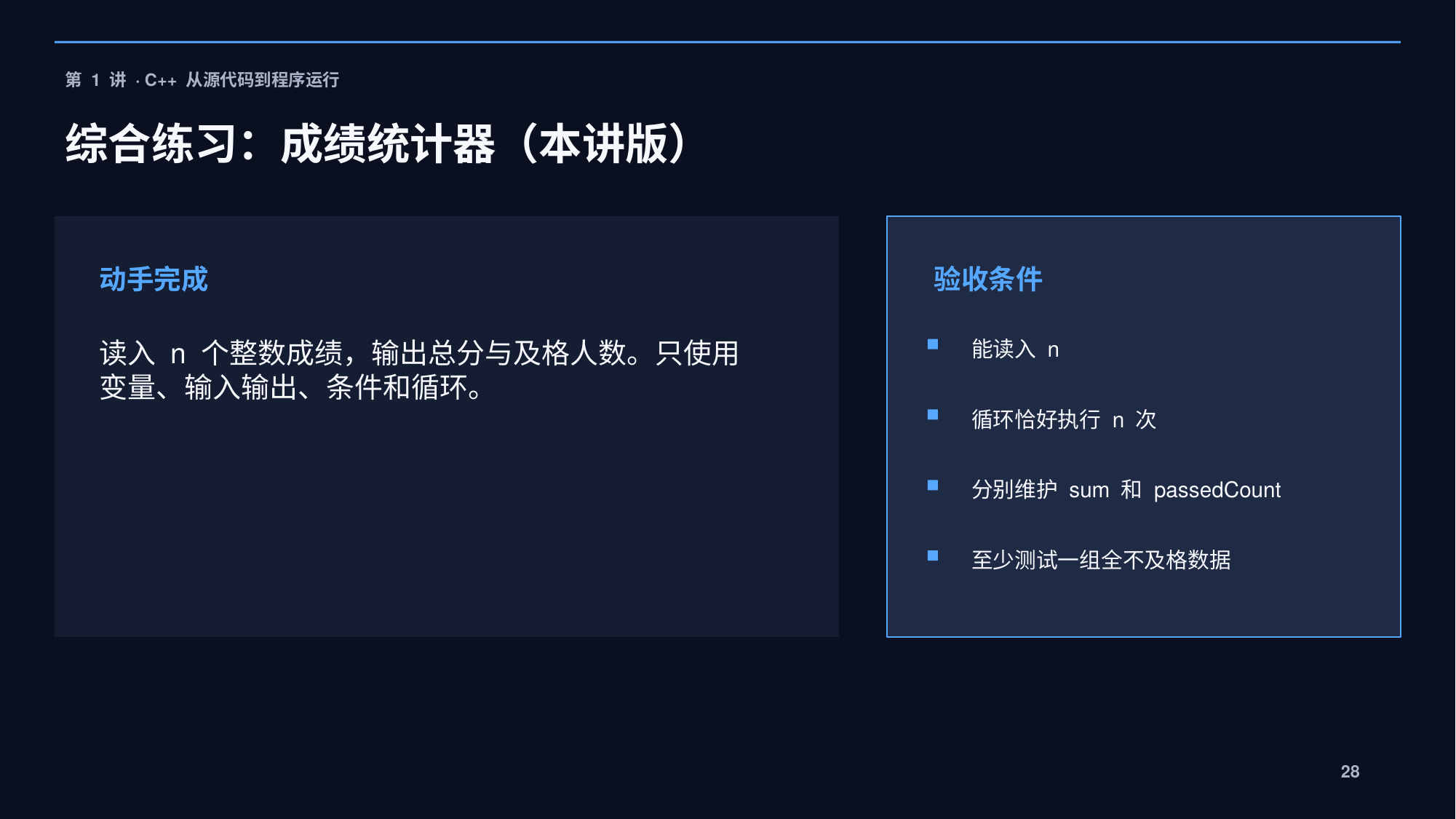

第 1 讲 · C++ 从源代码到程序运行
综合练习：成绩统计器（本讲版）

动手完成
验收条件
读入 n 个整数成绩，输出总分与及格人数。只使用变量、输入输出、条件和循环。
能读入 n

循环恰好执行 n 次

分别维护 sum 和 passedCount

至少测试一组全不及格数据

28